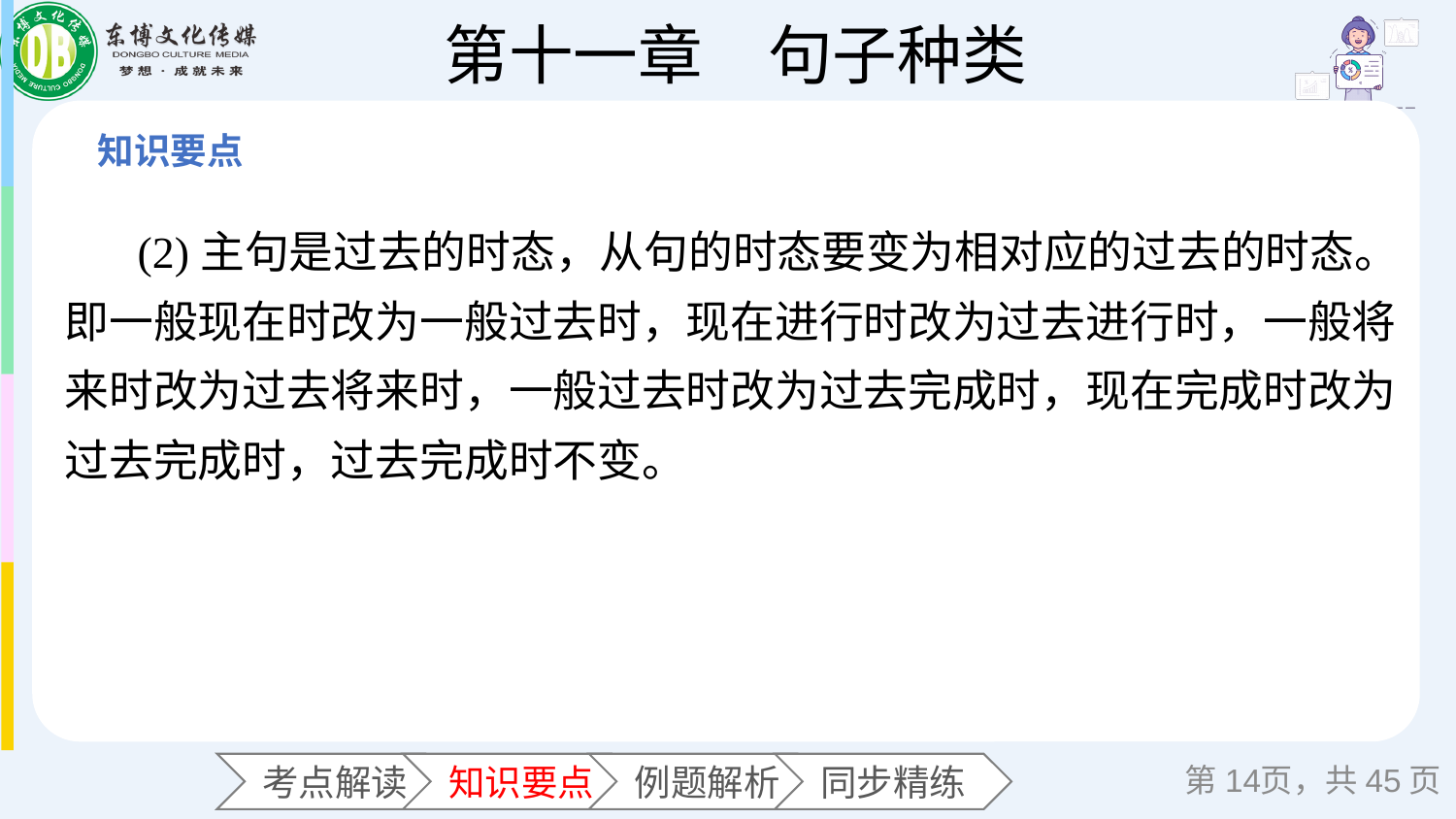

(2)主句是过去的时态，从句的时态要变为相对应的过去的时态。即一般现在时改为一般过去时，现在进行时改为过去进行时，一般将来时改为过去将来时，一般过去时改为过去完成时，现在完成时改为过去完成时，过去完成时不变。

第14页，共45页